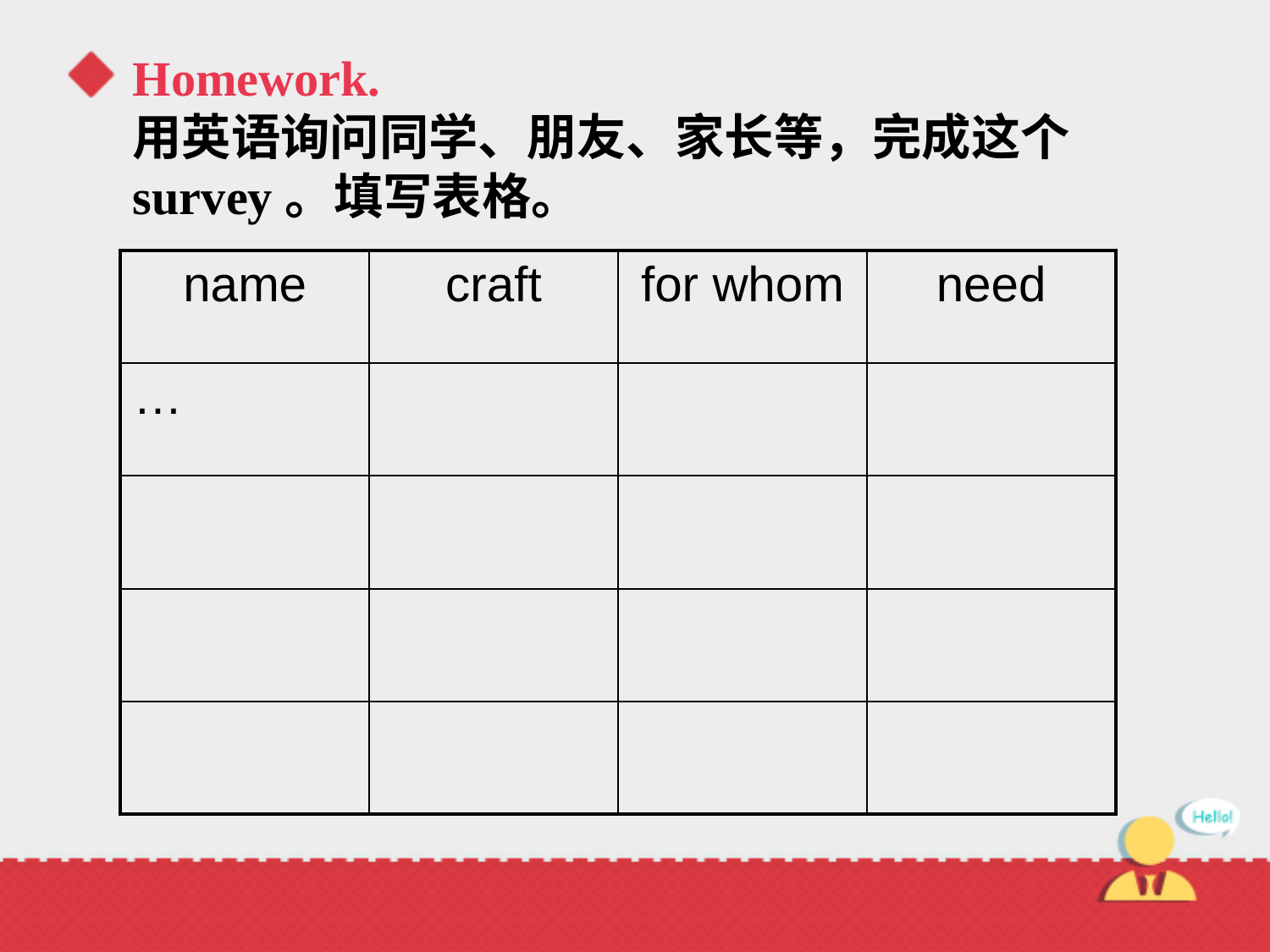

Homework.
用英语询问同学、朋友、家长等，完成这个survey。填写表格。
| name | craft | for whom | need |
| --- | --- | --- | --- |
| … |  |  |  |
|  |  |  |  |
|  |  |  |  |
|  |  |  |  |